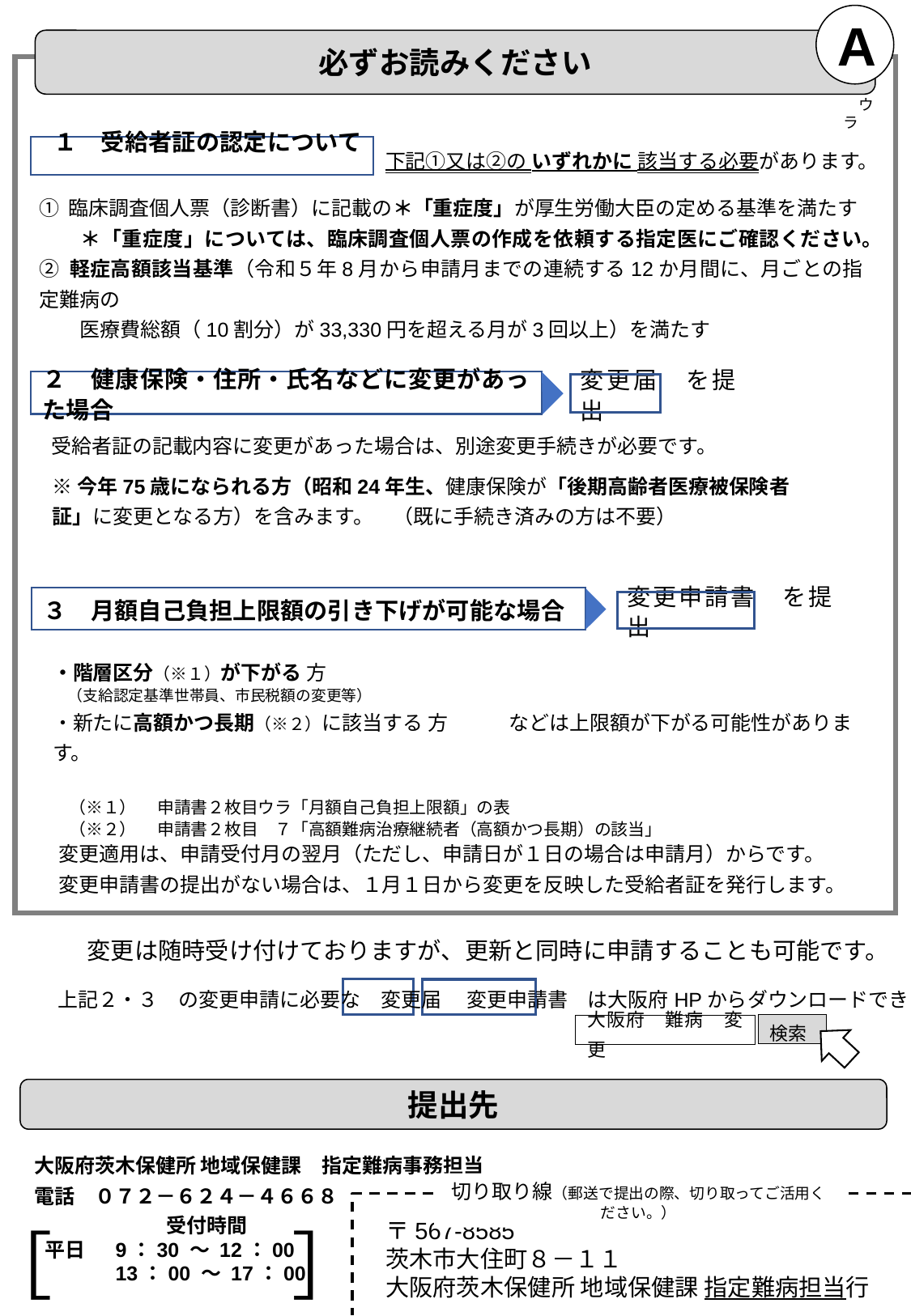

A
必ずお読みください

　ウラ
下記①又は②の いずれかに 該当する必要があります。
 １　受給者証の認定について
① 臨床調査個人票（診断書）に記載の＊「重症度」が厚生労働大臣の定める基準を満たす
　　＊「重症度」については、臨床調査個人票の作成を依頼する指定医にご確認ください。
② 軽症高額該当基準（令和５年8月から申請月までの連続する12か月間に、月ごとの指定難病の
　　医療費総額（10割分）が33,330円を超える月が3回以上）を満たす
２　健康保険・住所・氏名などに変更があった場合

変更届　を提出
受給者証の記載内容に変更があった場合は、別途変更手続きが必要です。
※今年75歳になられる方（昭和24年生、健康保険が「後期高齢者医療被保険者証」に変更となる方）を含みます。　（既に手続き済みの方は不要）
３　月額自己負担上限額の引き下げが可能な場合

変更申請書　を提出

・階層区分（※１）が下がる 方
　（支給認定基準世帯員、市民税額の変更等）
・新たに高額かつ長期（※２）に該当する 方　　　などは上限額が下がる可能性があります。

　（※１）　 申請書２枚目ウラ「月額自己負担上限額」の表
　（※２）　 申請書２枚目　７「高額難病治療継続者（高額かつ長期）の該当」
変更適用は、申請受付月の翌月（ただし、申請日が１日の場合は申請月）からです。
変更申請書の提出がない場合は、１月１日から変更を反映した受給者証を発行します。
変更は随時受け付けておりますが、更新と同時に申請することも可能です。
上記２・３　の変更申請に必要な　変更届　 変更申請書　は大阪府HPからダウンロードできます。

検索
大阪府　難病　変更

提出先
大阪府茨木保健所 地域保健課　指定難病事務担当
電話　０７２－６２４－４６６８
切り取り線（郵送で提出の際、切り取ってご活用ください。）

　〒567-8585
　茨木市大住町８－１１
　大阪府茨木保健所 地域保健課 指定難病担当行
　　　　　　受付時間
平日 　9：30 ～ 12：00
　　　 13：00 ～ 17：00
［ 　　　］